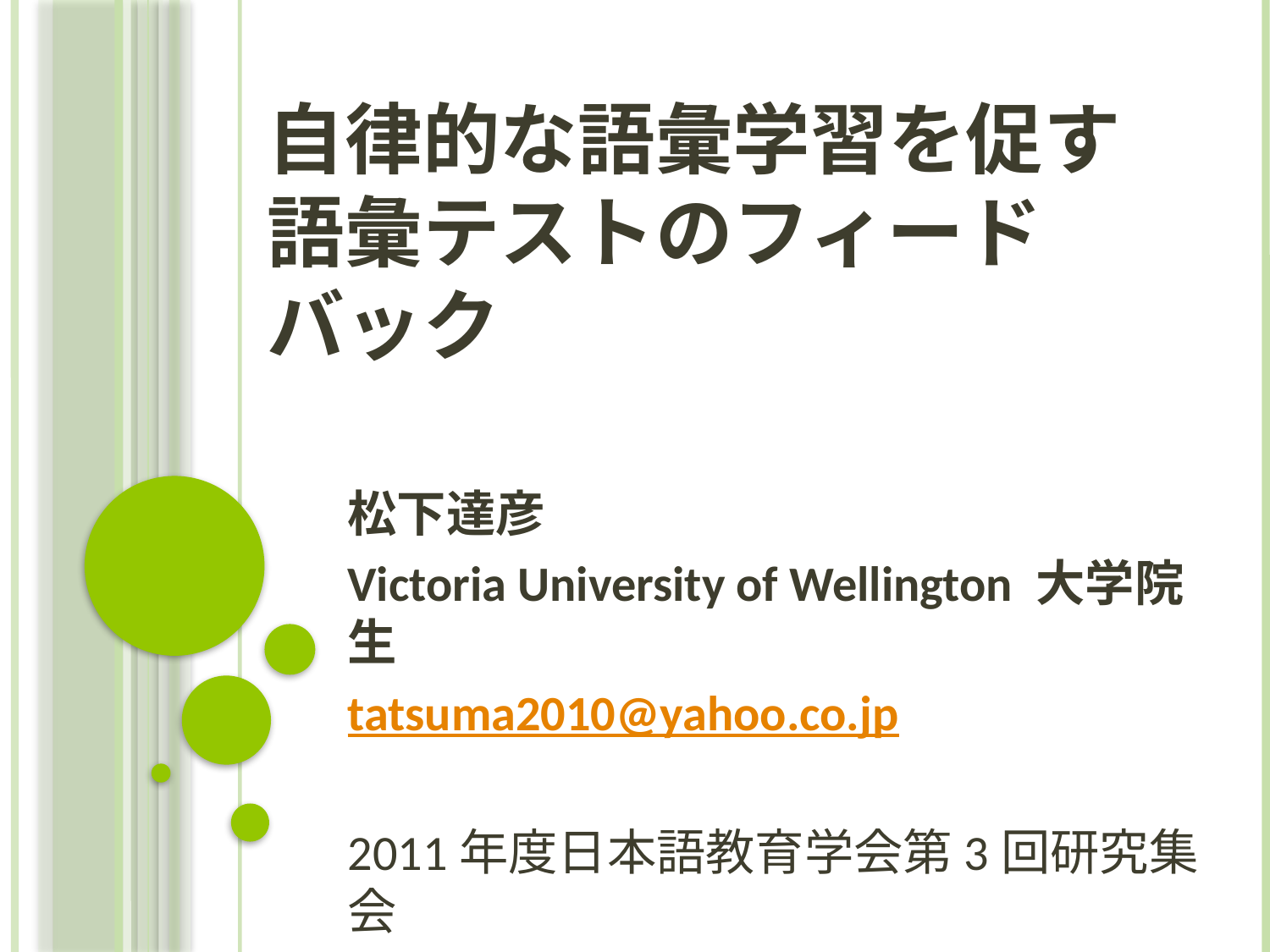

# 自律的な語彙学習を促す 語彙テストのフィードバック
松下達彦
Victoria University of Wellington 大学院生
tatsuma2010@yahoo.co.jp

2011年度日本語教育学会第3回研究集会
（愛知教育大学）　2011年6月11日